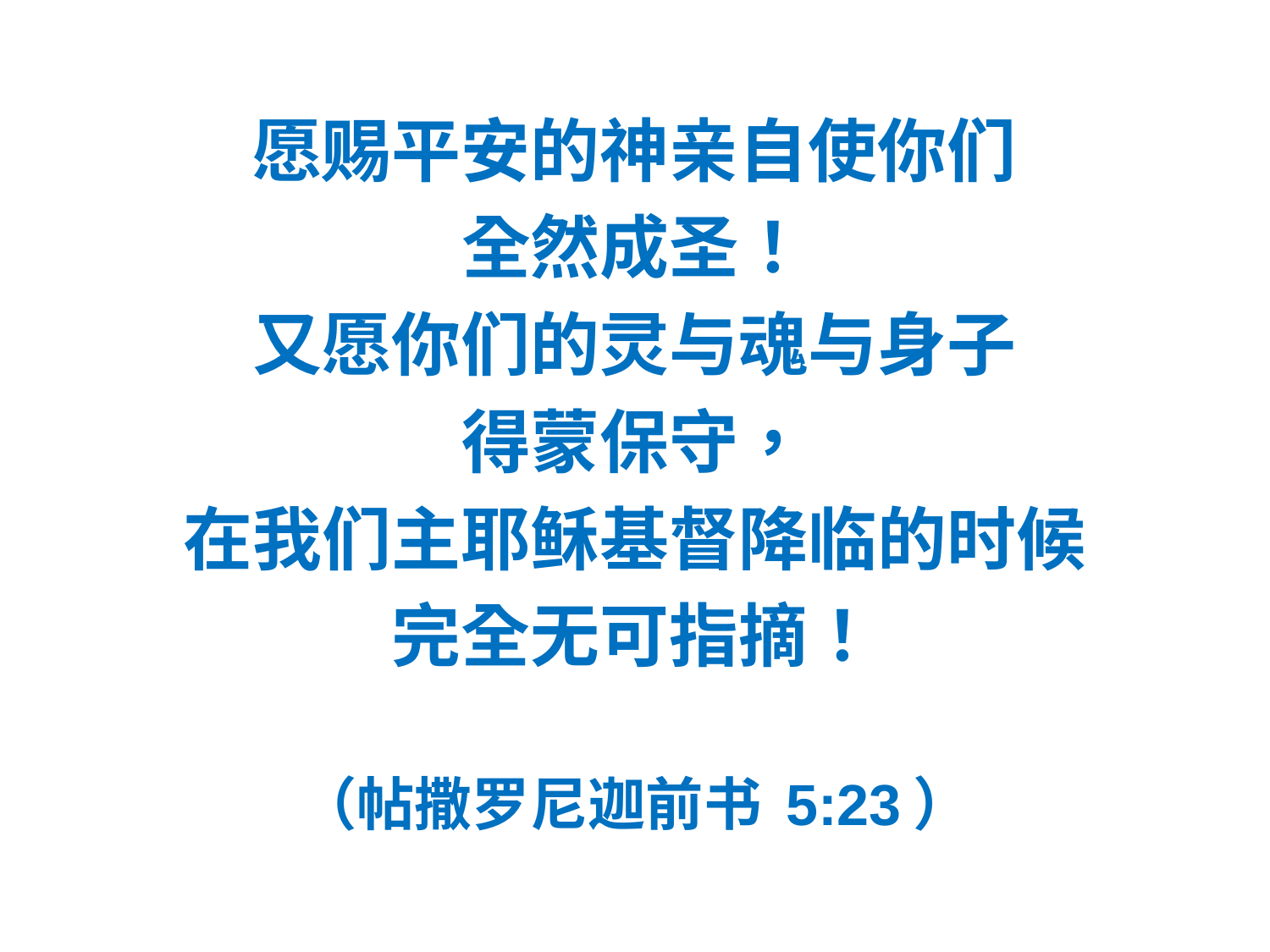

#
愿赐平安的神亲自使你们
全然成圣！
又愿你们的灵与魂与身子
得蒙保守，
在我们主耶稣基督降临的时候
完全无可指摘！

（帖撒罗尼迦前书 5:23）